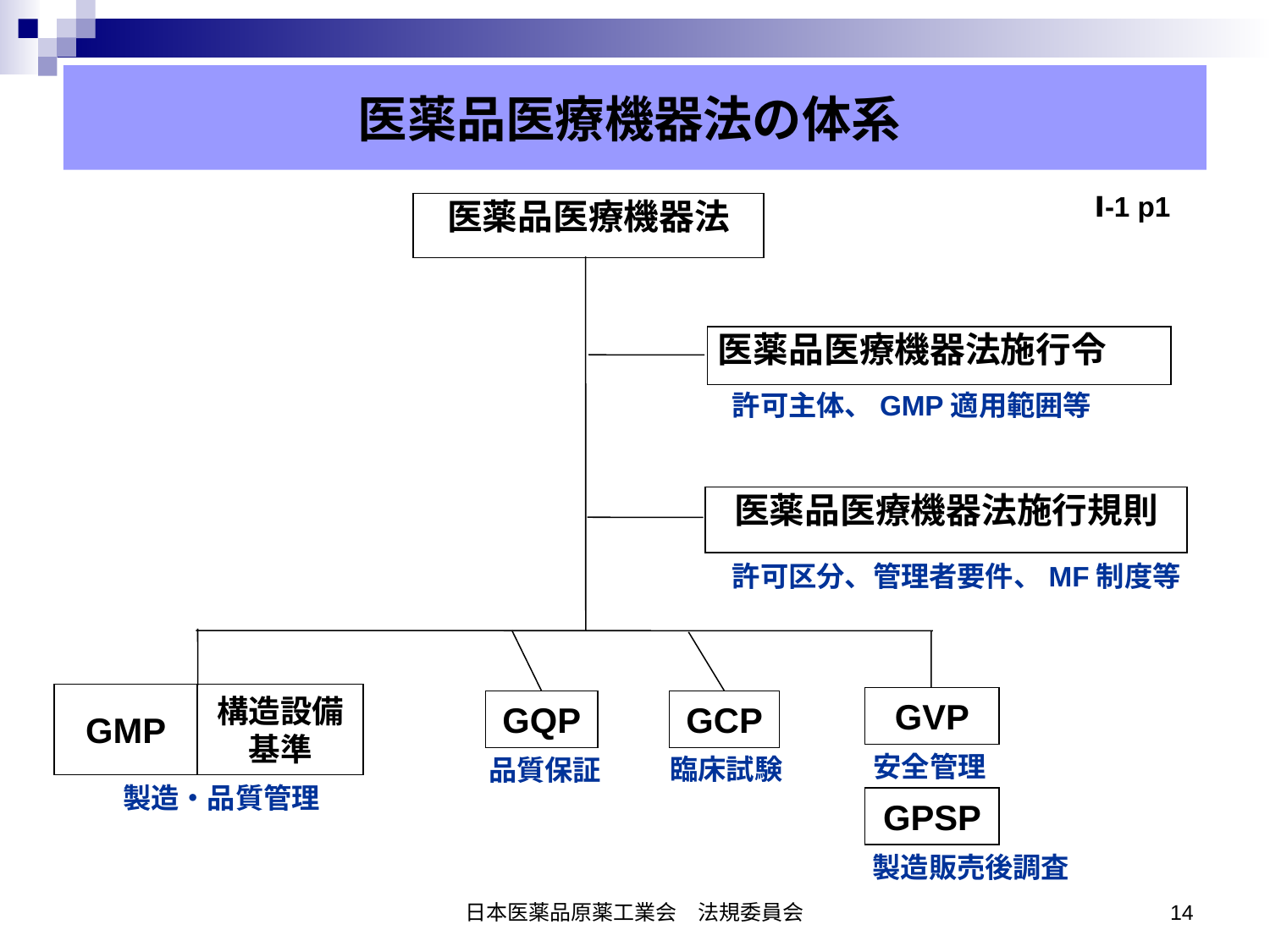

医薬品医療機器法の体系

医薬品医療機器法

医薬品医療機器法施行令

許可主体、GMP適用範囲等
医薬品医療機器法施行規則

許可区分、管理者要件、MF制度等

GMP
構造設備基準
GVP
GQP
GCP
安全管理
臨床試験
品質保証
製造・品質管理
GPSP
製造販売後調査
Ⅰ-1 p1
日本医薬品原薬工業会　法規委員会
14